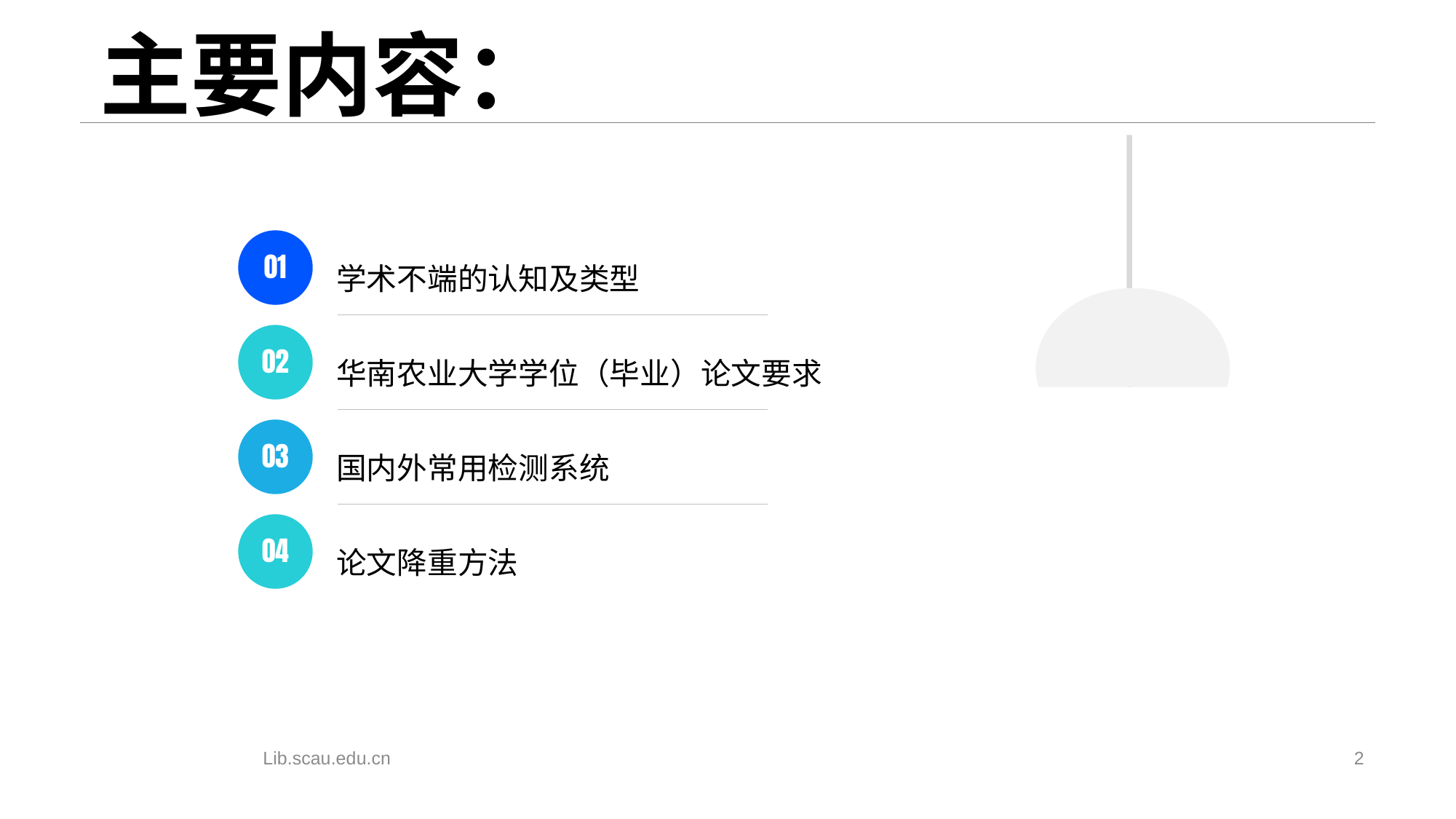

主要内容：

01
学术不端的认知及类型
02
华南农业大学学位（毕业）论文要求
03
国内外常用检测系统
04
论文降重方法
Lib.scau.edu.cn
2